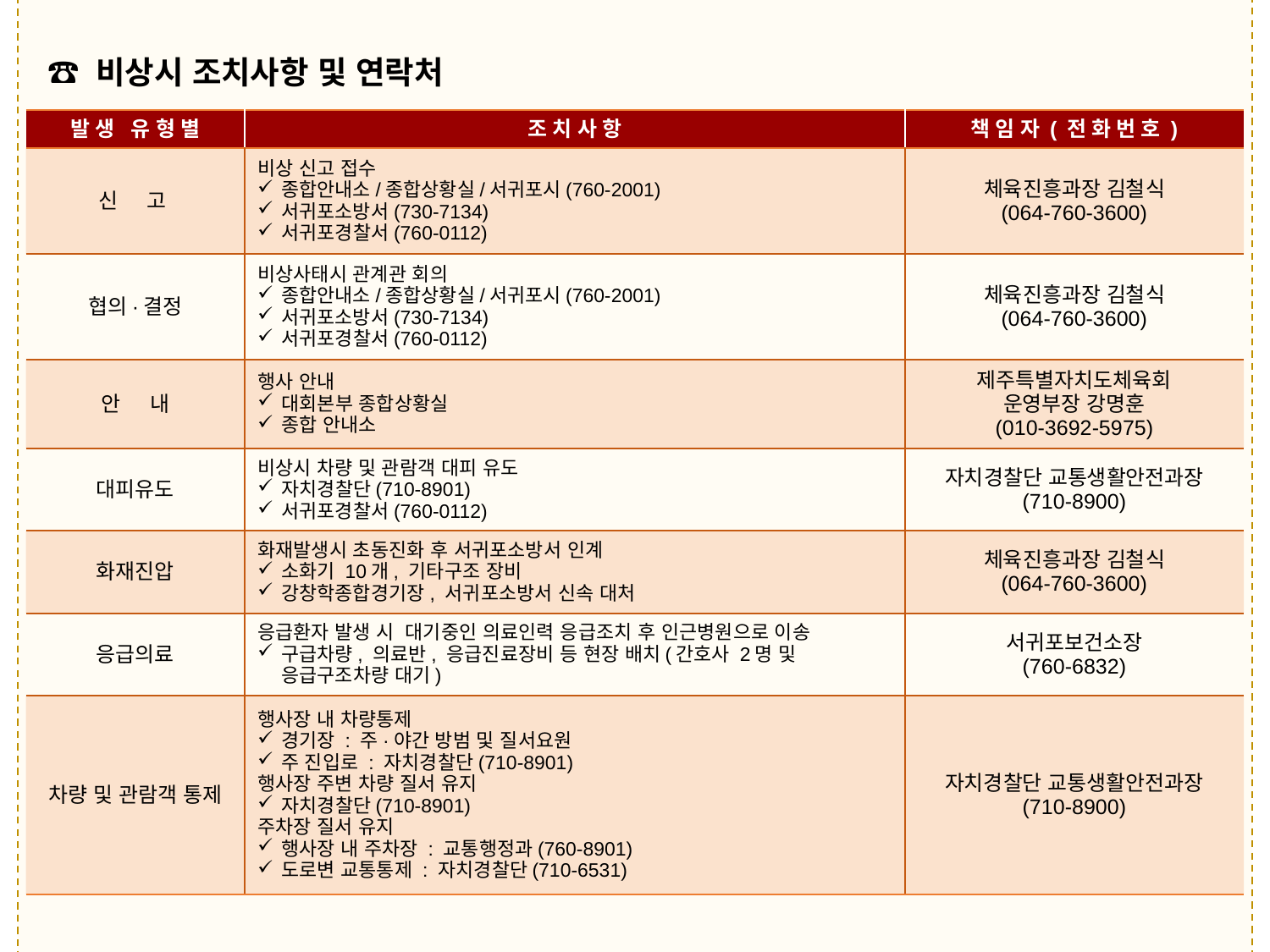

☎ 비상시 조치사항 및 연락처
| 발생 유형별 | 조치사항 | 책임자(전화번호) |
| --- | --- | --- |
| 신 고 | 비상 신고 접수 종합안내소/종합상황실/서귀포시(760-2001) 서귀포소방서(730-7134) 서귀포경찰서(760-0112) | 체육진흥과장 김철식 (064-760-3600) |
| 협의·결정 | 비상사태시 관계관 회의 종합안내소/종합상황실/서귀포시(760-2001) 서귀포소방서(730-7134) 서귀포경찰서(760-0112) | 체육진흥과장 김철식 (064-760-3600) |
| 안 내 | 행사 안내 대회본부 종합상황실 종합 안내소 | 제주특별자치도체육회 운영부장 강명훈 (010-3692-5975) |
| 대피유도 | 비상시 차량 및 관람객 대피 유도 자치경찰단(710-8901) 서귀포경찰서(760-0112) | 자치경찰단 교통생활안전과장 (710-8900) |
| 화재진압 | 화재발생시 초동진화 후 서귀포소방서 인계 소화기 10개, 기타구조 장비 강창학종합경기장, 서귀포소방서 신속 대처 | 체육진흥과장 김철식 (064-760-3600) |
| 응급의료 | 응급환자 발생 시 대기중인 의료인력 응급조치 후 인근병원으로 이송 구급차량, 의료반, 응급진료장비 등 현장 배치(간호사 2명 및 응급구조차량 대기) | 서귀포보건소장 (760-6832) |
| 차량 및 관람객 통제 | 행사장 내 차량통제 경기장 : 주·야간 방범 및 질서요원 주 진입로 : 자치경찰단(710-8901) 행사장 주변 차량 질서 유지 자치경찰단(710-8901) 주차장 질서 유지 행사장 내 주차장 : 교통행정과(760-8901) 도로변 교통통제 : 자치경찰단(710-6531) | 자치경찰단 교통생활안전과장 (710-8900) |